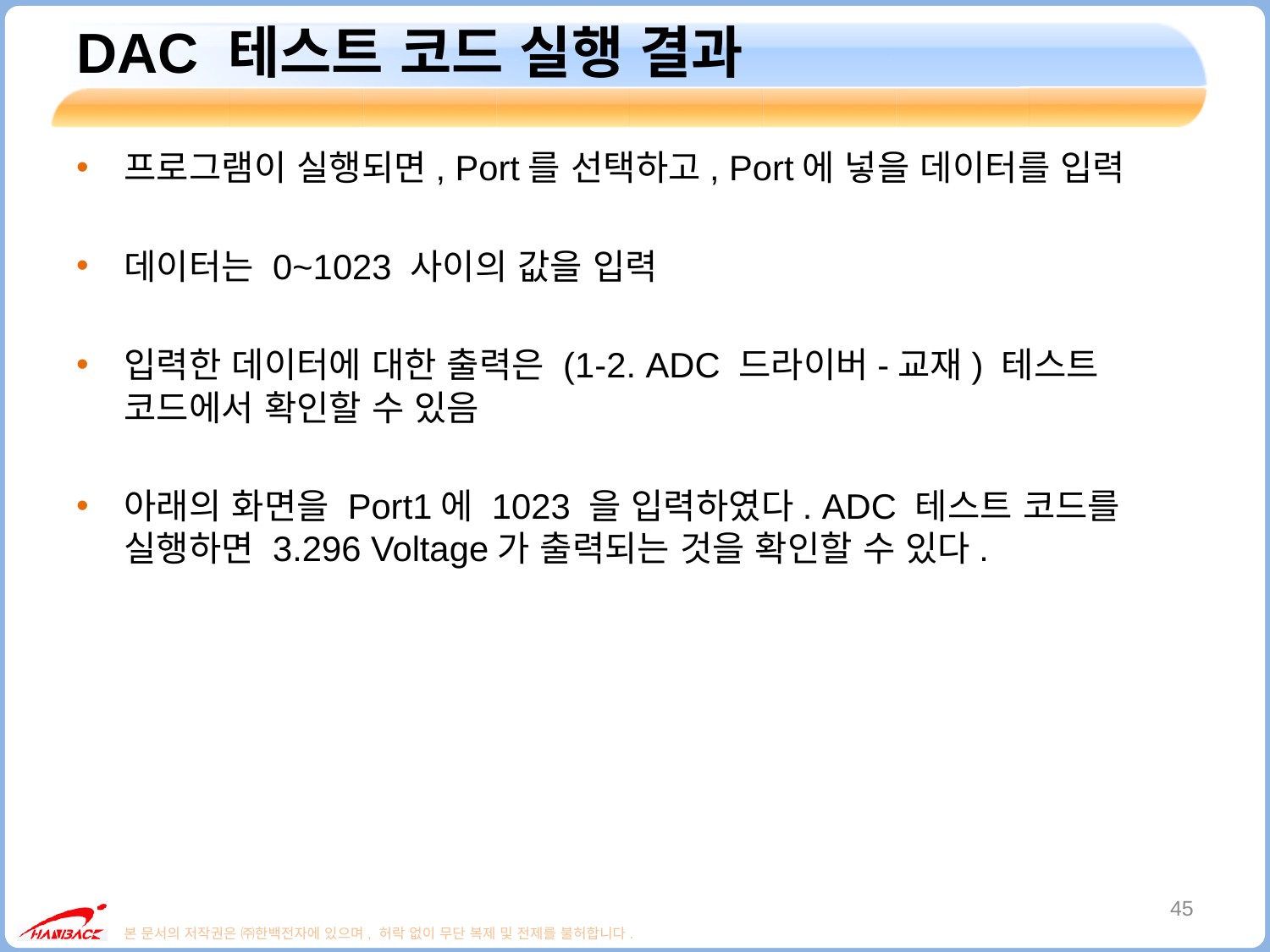

# DAC 테스트 코드 실행 결과
프로그램이 실행되면, Port를 선택하고, Port에 넣을 데이터를 입력

데이터는 0~1023 사이의 값을 입력

입력한 데이터에 대한 출력은 (1-2. ADC 드라이버-교재) 테스트 코드에서 확인할 수 있음

아래의 화면을 Port1에 1023 을 입력하였다. ADC 테스트 코드를 실행하면 3.296 Voltage가 출력되는 것을 확인할 수 있다.
45